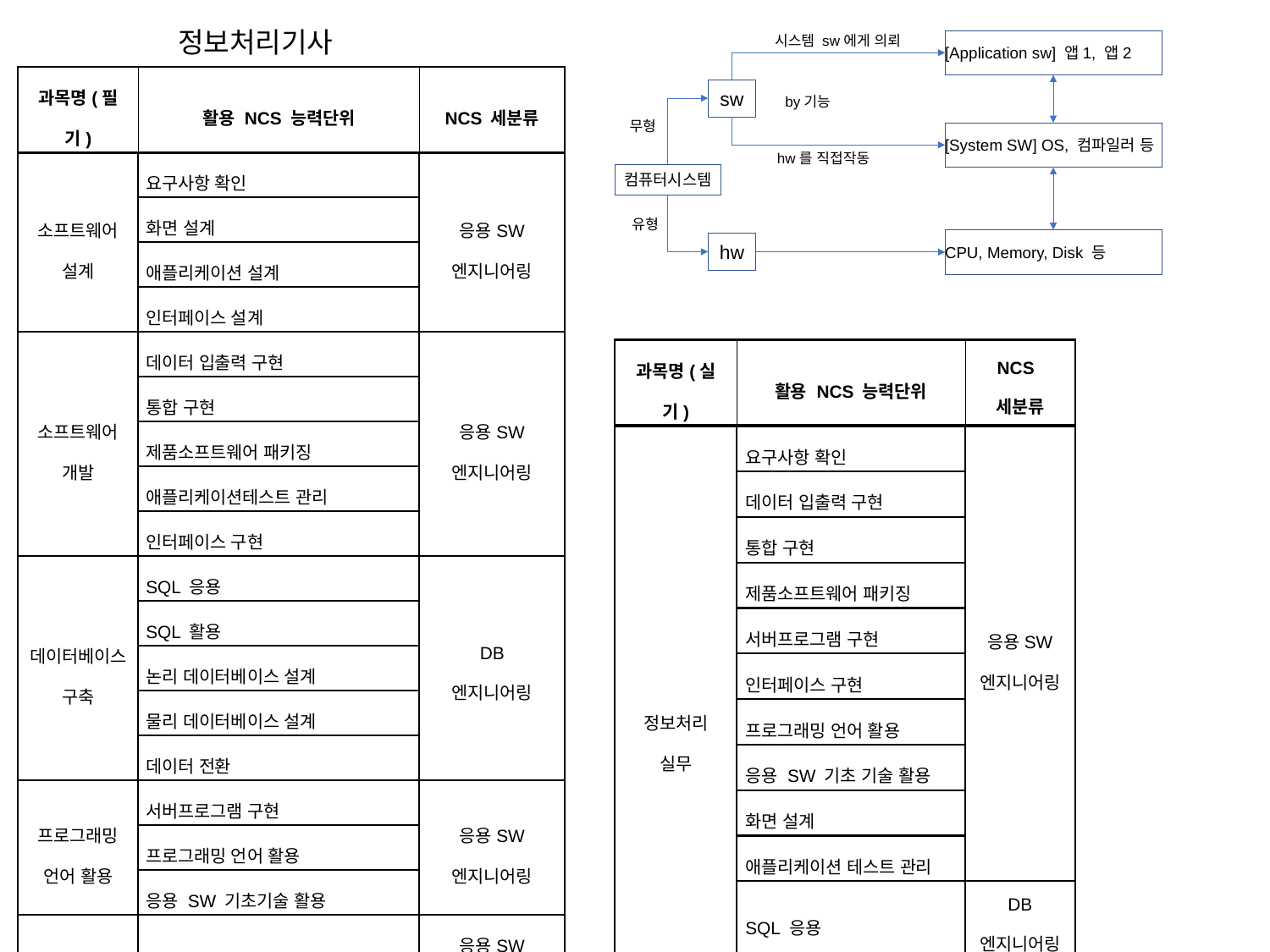

시스템 sw에게 의뢰
정보처리기사
[Application sw] 앱1, 앱2
| 과목명(필기) | 활용 NCS 능력단위 | NCS 세분류 |
| --- | --- | --- |
| 소프트웨어 설계 | 요구사항 확인 | 응용SW 엔지니어링 |
|  | 화면 설계 |  |
|  | 애플리케이션 설계 |  |
|  | 인터페이스 설계 |  |
| 소프트웨어 개발 | 데이터 입출력 구현 | 응용SW 엔지니어링 |
|  | 통합 구현 |  |
|  | 제품소프트웨어 패키징 |  |
|  | 애플리케이션테스트 관리 |  |
|  | 인터페이스 구현 |  |
| 데이터베이스 구축 | SQL 응용 | DB 엔지니어링 |
|  | SQL 활용 |  |
|  | 논리 데이터베이스 설계 |  |
|  | 물리 데이터베이스 설계 |  |
|  | 데이터 전환 |  |
| 프로그래밍 언어 활용 | 서버프로그램 구현 | 응용SW 엔지니어링 |
|  | 프로그래밍 언어 활용 |  |
|  | 응용 SW 기초기술 활용 |  |
| 정보시스템 구축관리 | 소프트웨어개발 방법론 활용 | 응용SW 엔지니어링 |
|  | IT프로젝트 정보시스템구축관리 | IT프로젝트관리 |
|  | 소프트웨어 개발보안 구축 | 보안 엔지니어링 |
|  | 시스템 보안 구축 |  |
sw
by기능
무형
[System SW] OS, 컴파일러 등
hw를 직접작동
컴퓨터시스템
유형
CPU, Memory, Disk 등
hw
| 과목명(실기) | 활용 NCS 능력단위 | NCS 세분류 |
| --- | --- | --- |
| 정보처리 실무 | 요구사항 확인 | 응용SW 엔지니어링 |
|  | 데이터 입출력 구현 |  |
|  | 통합 구현 |  |
|  | 제품소프트웨어 패키징 |  |
|  | 서버프로그램 구현 |  |
|  | 인터페이스 구현 |  |
|  | 프로그래밍 언어 활용 |  |
|  | 응용 SW 기초 기술 활용 |  |
|  | 화면 설계 |  |
|  | 애플리케이션 테스트 관리 |  |
|  | SQL 응용 | DB 엔지니어링 |
|  | 소프트웨어개발보안구축 | 보안 엔지니어링 |